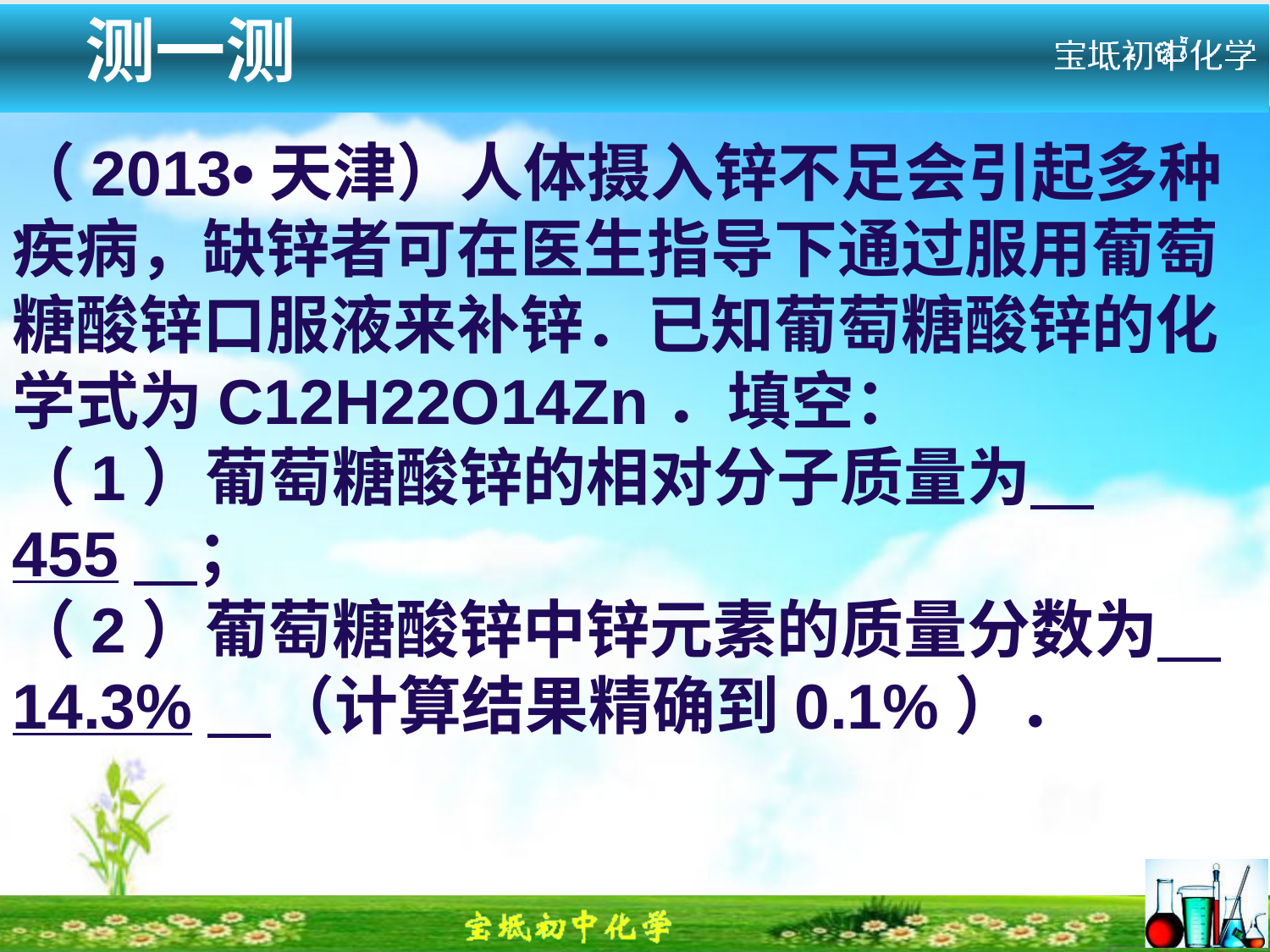

测一测
（2013•天津）人体摄入锌不足会引起多种疾病，缺锌者可在医生指导下通过服用葡萄糖酸锌口服液来补锌．已知葡萄糖酸锌的化学式为C12H22O14Zn．填空：
（1）葡萄糖酸锌的相对分子质量为　455　；
（2）葡萄糖酸锌中锌元素的质量分数为　14.3%　（计算结果精确到0.1%）．